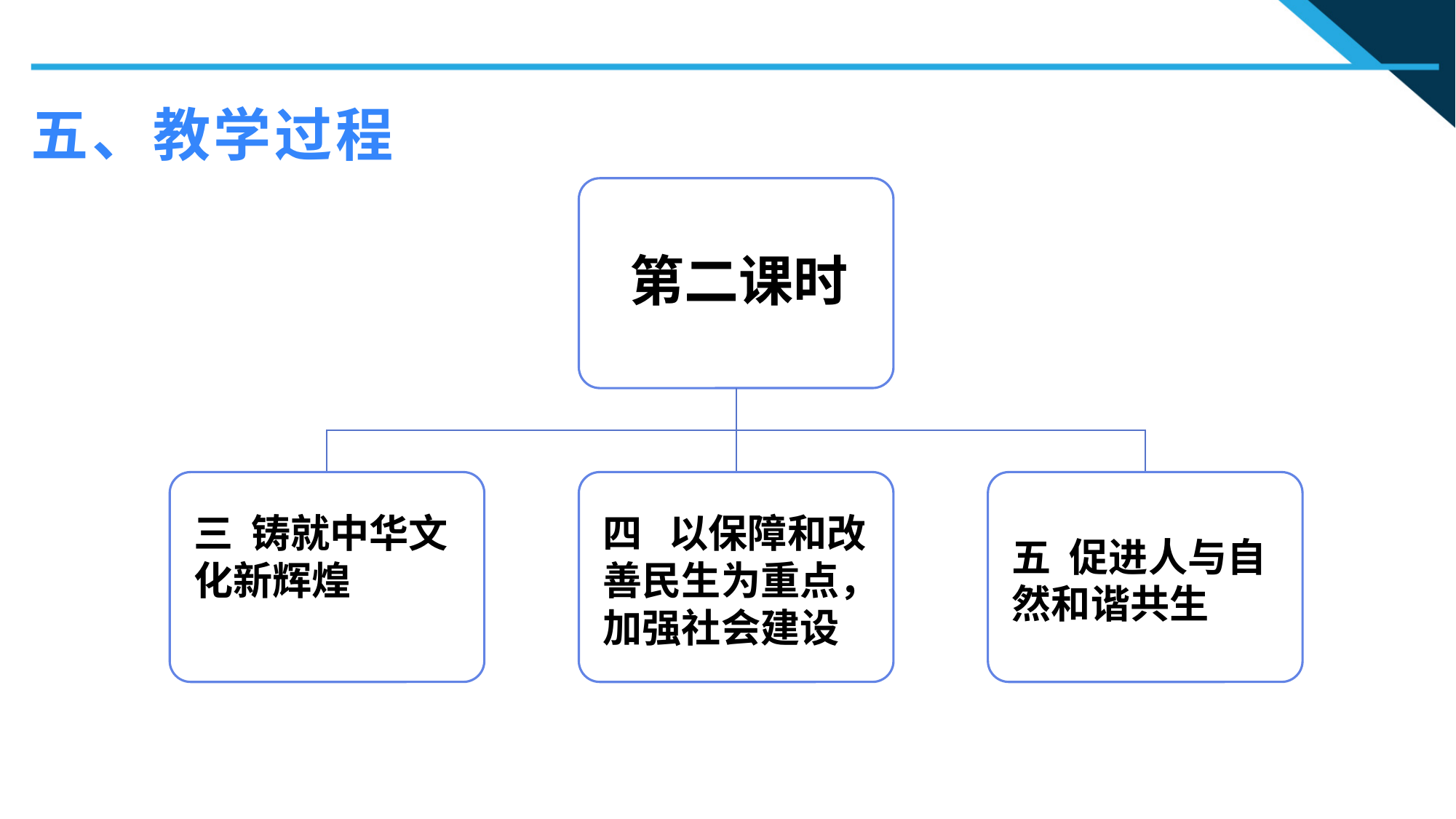

五、教学过程
第二课时

三  铸就中华文化新辉煌

四   以保障和改善民生为重点，加强社会建设

五  促进人与自然和谐共生